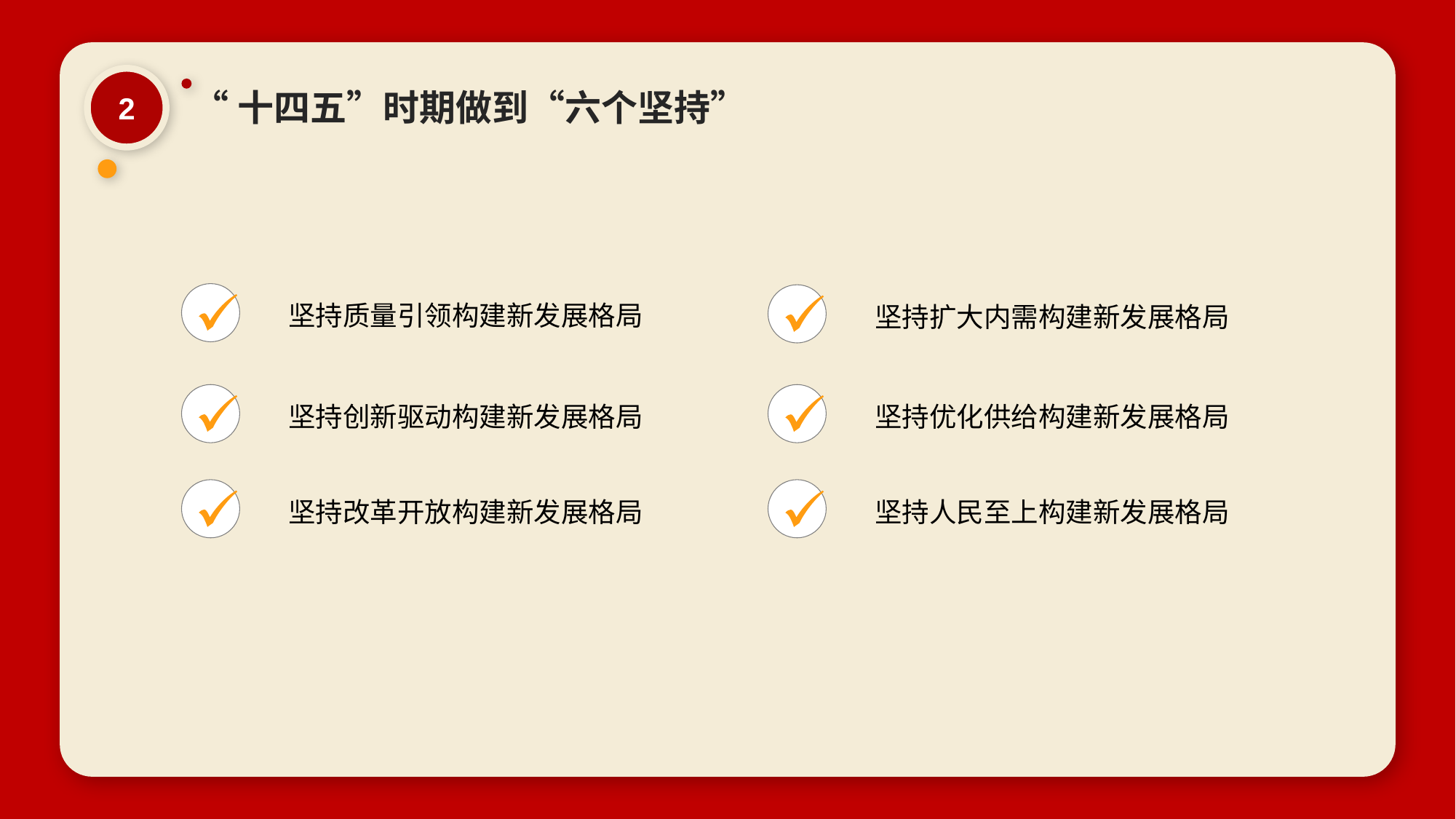

2
“十四五”时期做到“六个坚持”
坚持质量引领构建新发展格局

坚持扩大内需构建新发展格局

坚持创新驱动构建新发展格局

坚持优化供给构建新发展格局

坚持改革开放构建新发展格局

坚持人民至上构建新发展格局